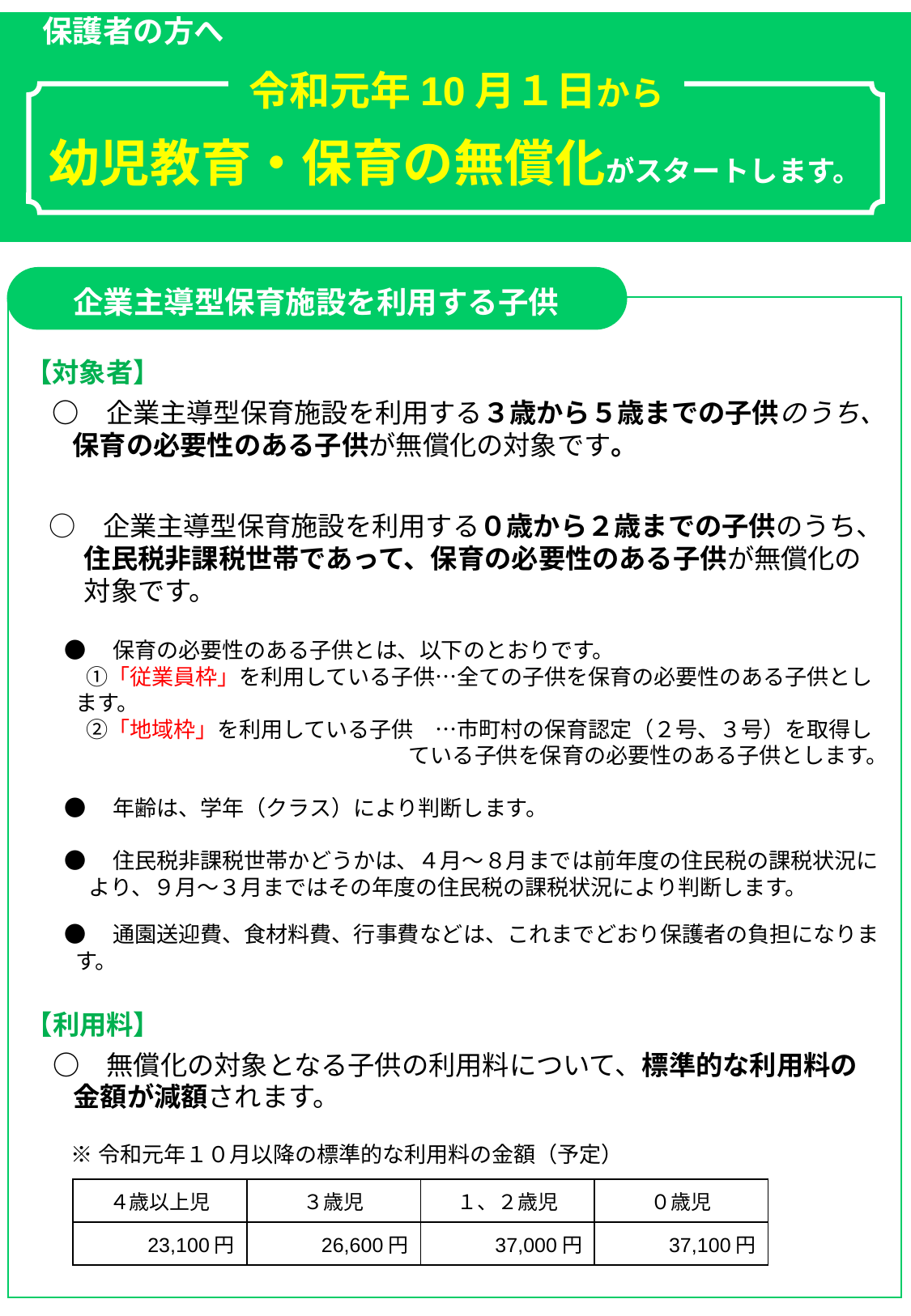

保護者の方へ

令和元年10月１日から

幼児教育・保育の無償化がスタートします。

企業主導型保育施設を利用する子供

【対象者】

　○　企業主導型保育施設を利用する３歳から５歳までの子供のうち、保育の必要性のある子供が無償化の対象です。

　○　企業主導型保育施設を利用する０歳から２歳までの子供のうち、住民税非課税世帯であって、保育の必要性のある子供が無償化の対象です。
●　保育の必要性のある子供とは、以下のとおりです。
　①「従業員枠」を利用している子供…全ての子供を保育の必要性のある子供とします。
　②「地域枠」を利用している子供　…市町村の保育認定（２号、３号）を取得している子供を保育の必要性のある子供とします。

●　年齢は、学年（クラス）により判断します。

●　住民税非課税世帯かどうかは、４月～８月までは前年度の住民税の課税状況により、９月～３月まではその年度の住民税の課税状況により判断します。

●　通園送迎費、食材料費、行事費などは、これまでどおり保護者の負担になります。
【利用料】

　○　無償化の対象となる子供の利用料について、標準的な利用料の金額が減額されます。
※令和元年１０月以降の標準的な利用料の金額（予定）
| ４歳以上児 | ３歳児 | １、２歳児 | ０歳児 |
| --- | --- | --- | --- |
| 23,100円 | 26,600円 | 37,000円 | 37,100円 |